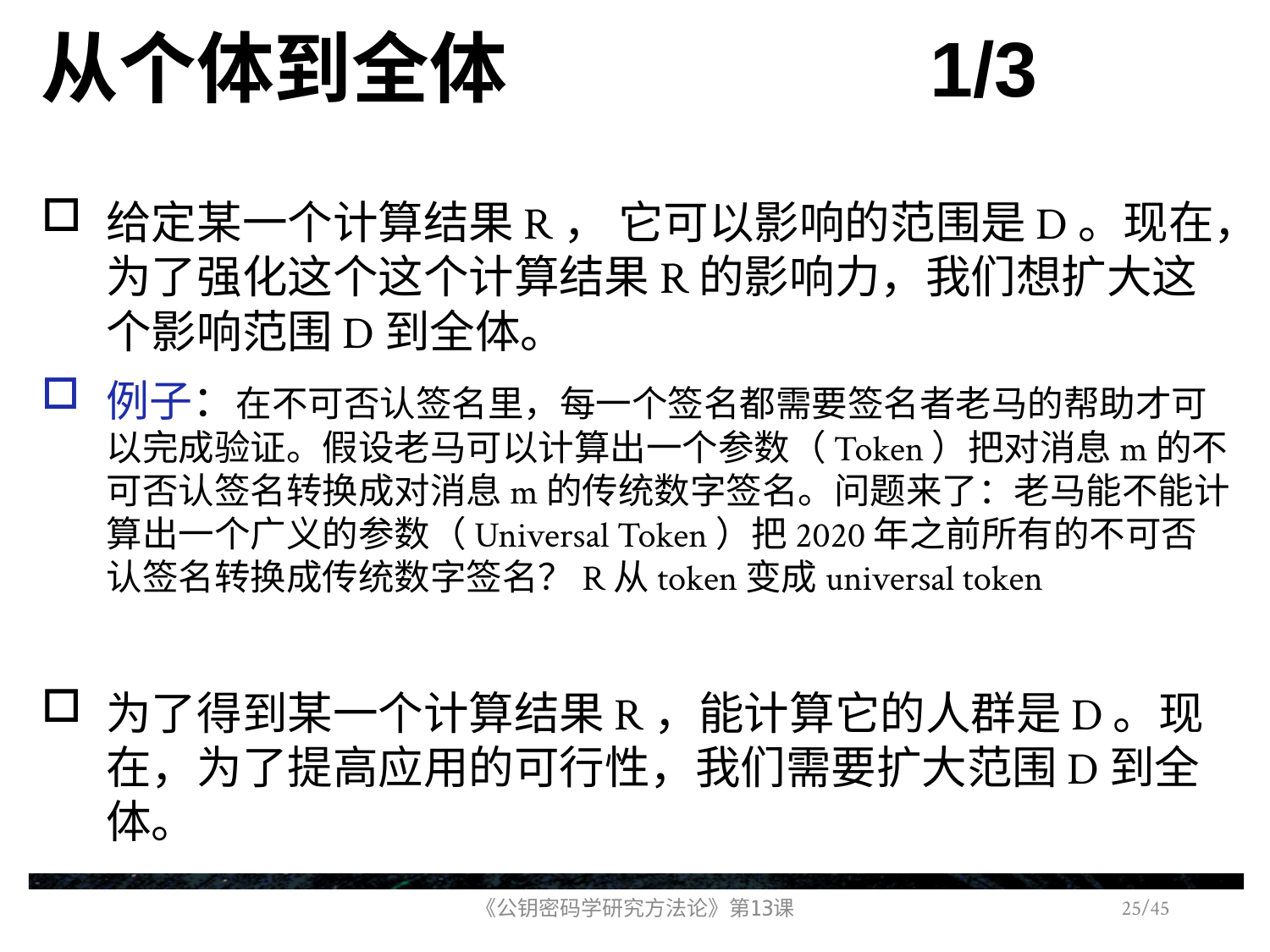

# 从个体到全体                       1/3
给定某一个计算结果R， 它可以影响的范围是D。现在，为了强化这个这个计算结果R的影响力，我们想扩大这个影响范围D到全体。
例子：在不可否认签名里，每一个签名都需要签名者老马的帮助才可以完成验证。假设老马可以计算出一个参数（Token）把对消息m的不可否认签名转换成对消息m的传统数字签名。问题来了：老马能不能计算出一个广义的参数（Universal Token）把2020年之前所有的不可否认签名转换成传统数字签名？R从token变成universal token

为了得到某一个计算结果R，能计算它的人群是D。现在，为了提高应用的可行性，我们需要扩大范围D到全体。

《公钥密码学研究方法论》第13课
25/45